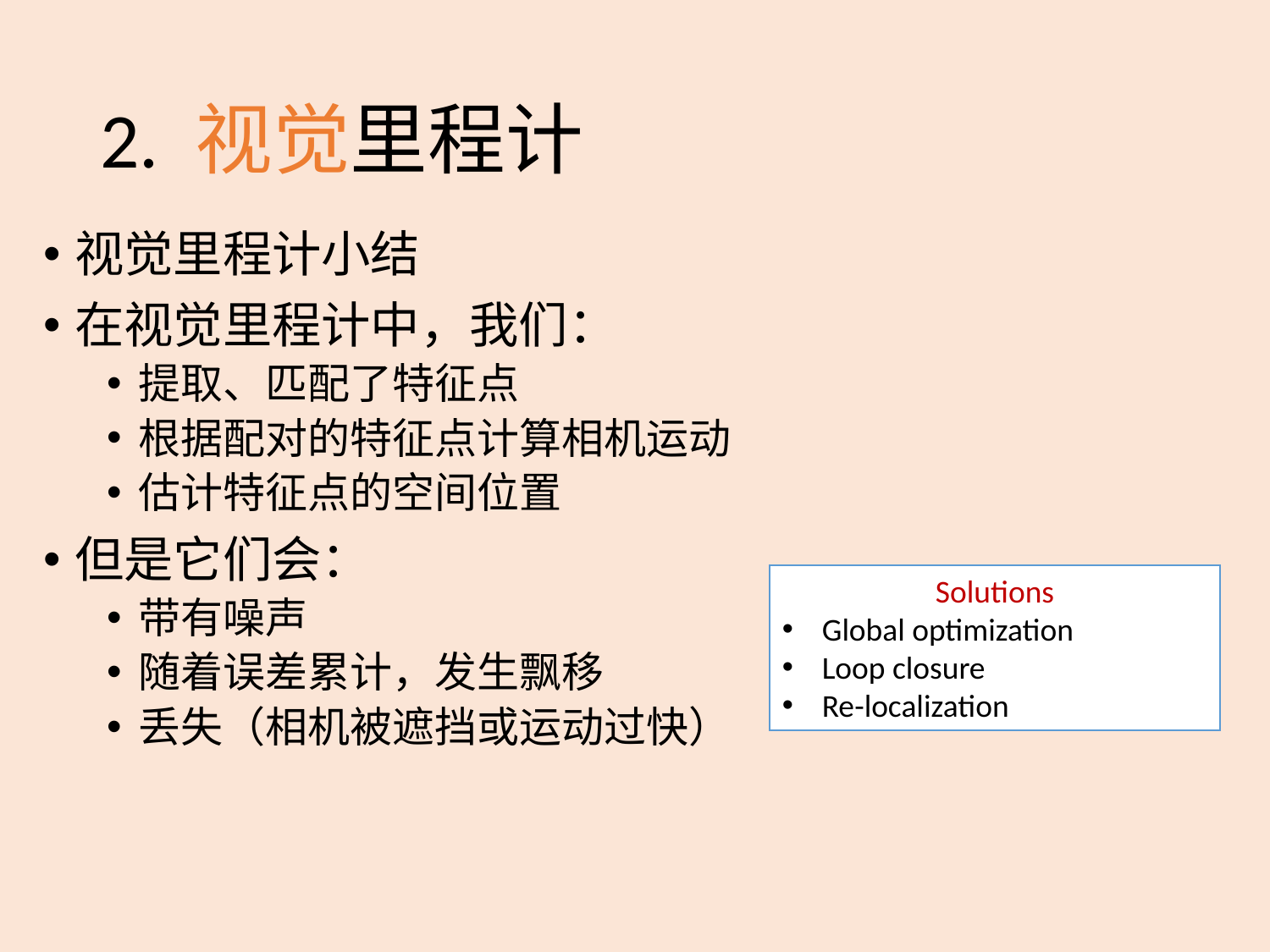

# 2. 视觉里程计
视觉里程计小结
在视觉里程计中，我们：
提取、匹配了特征点
根据配对的特征点计算相机运动
估计特征点的空间位置
但是它们会：
带有噪声
随着误差累计，发生飘移
丢失（相机被遮挡或运动过快）
Solutions
Global optimization
Loop closure
Re-localization